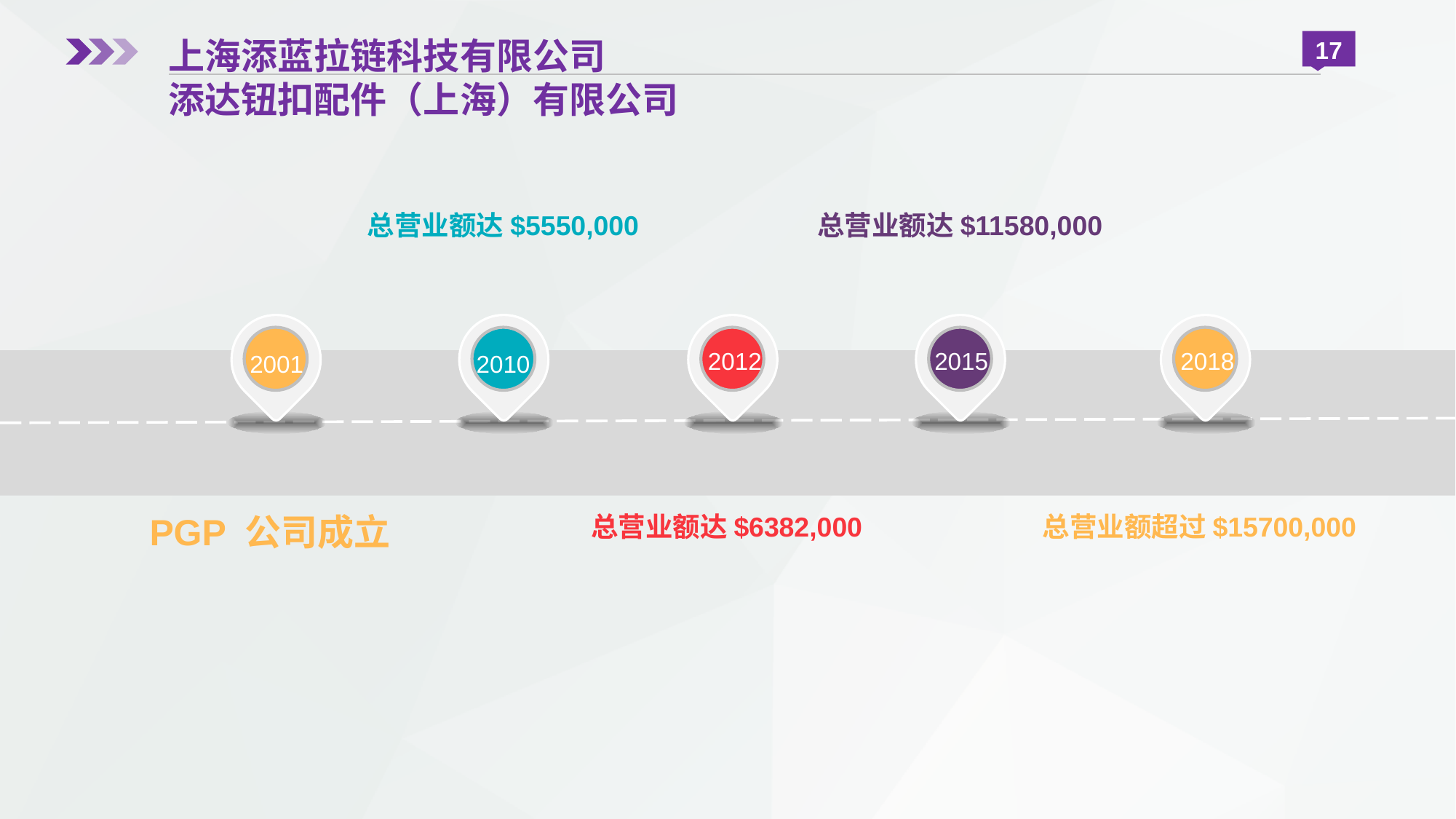

上海添蓝拉链科技有限公司
添达钮扣配件（上海）有限公司

17

总营业额达$5550,000

总营业额达$11580,000

2001

2010

2012

2015

2018

PGP 公司成立

总营业额达$6382,000

总营业额超过$15700,000